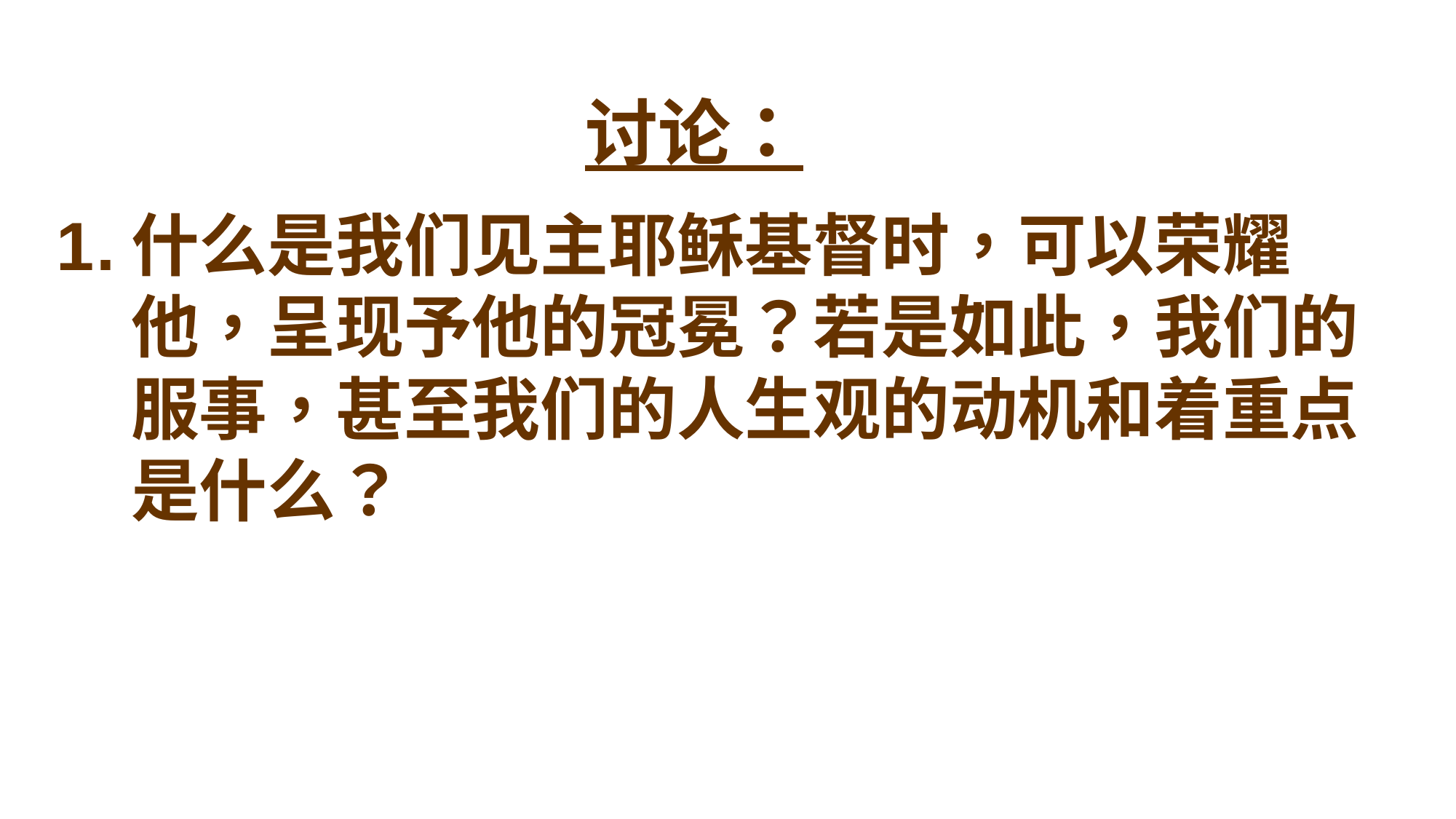

讨论：
什么是我们见主耶稣基督时，可以荣耀他，呈现予他的冠冕？若是如此，我们的服事，甚至我们的人生观的动机和着重点是什么？